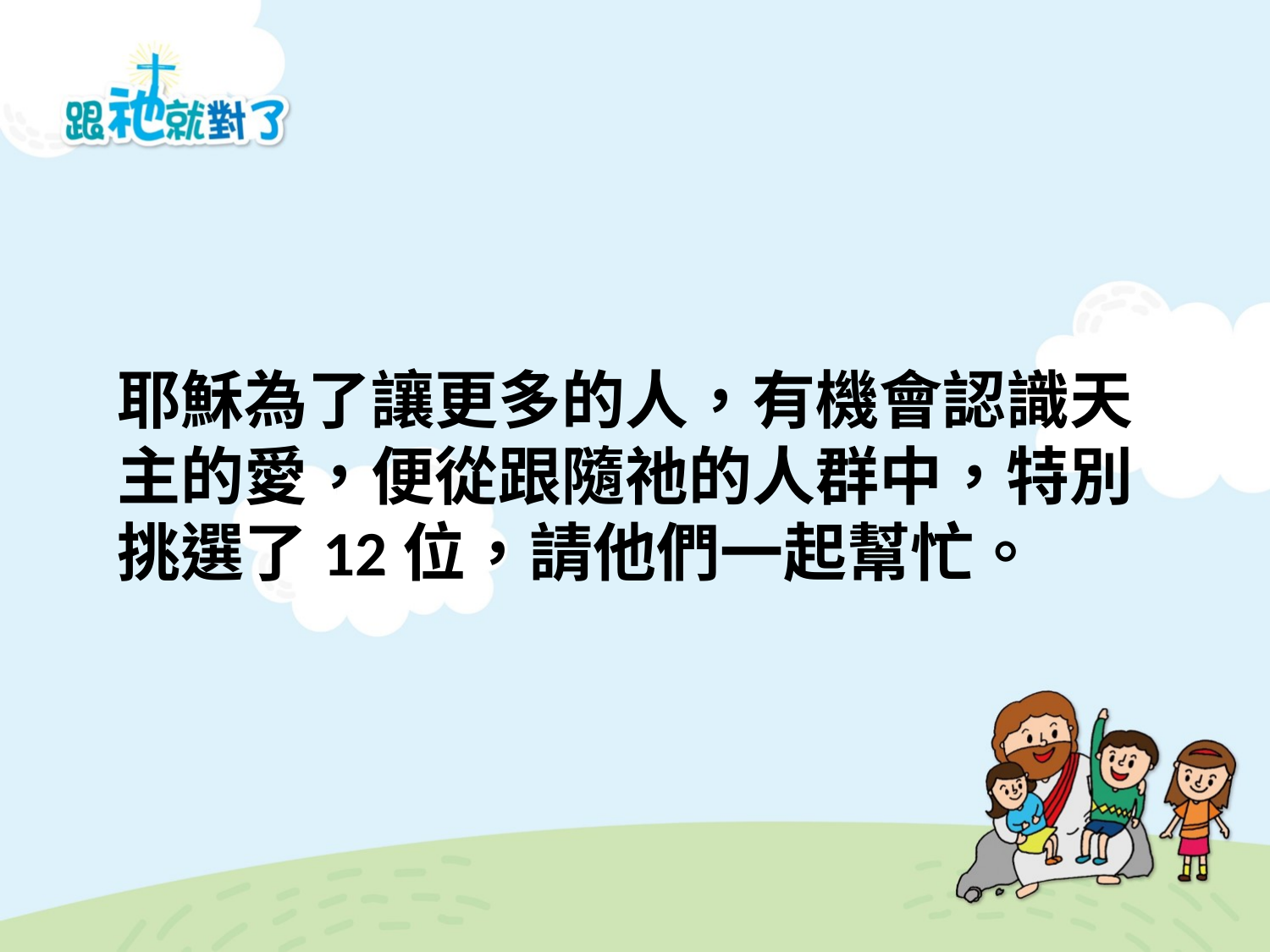

耶穌為了讓更多的人，有機會認識天主的愛，便從跟隨祂的人群中，特別挑選了12位，請他們一起幫忙。